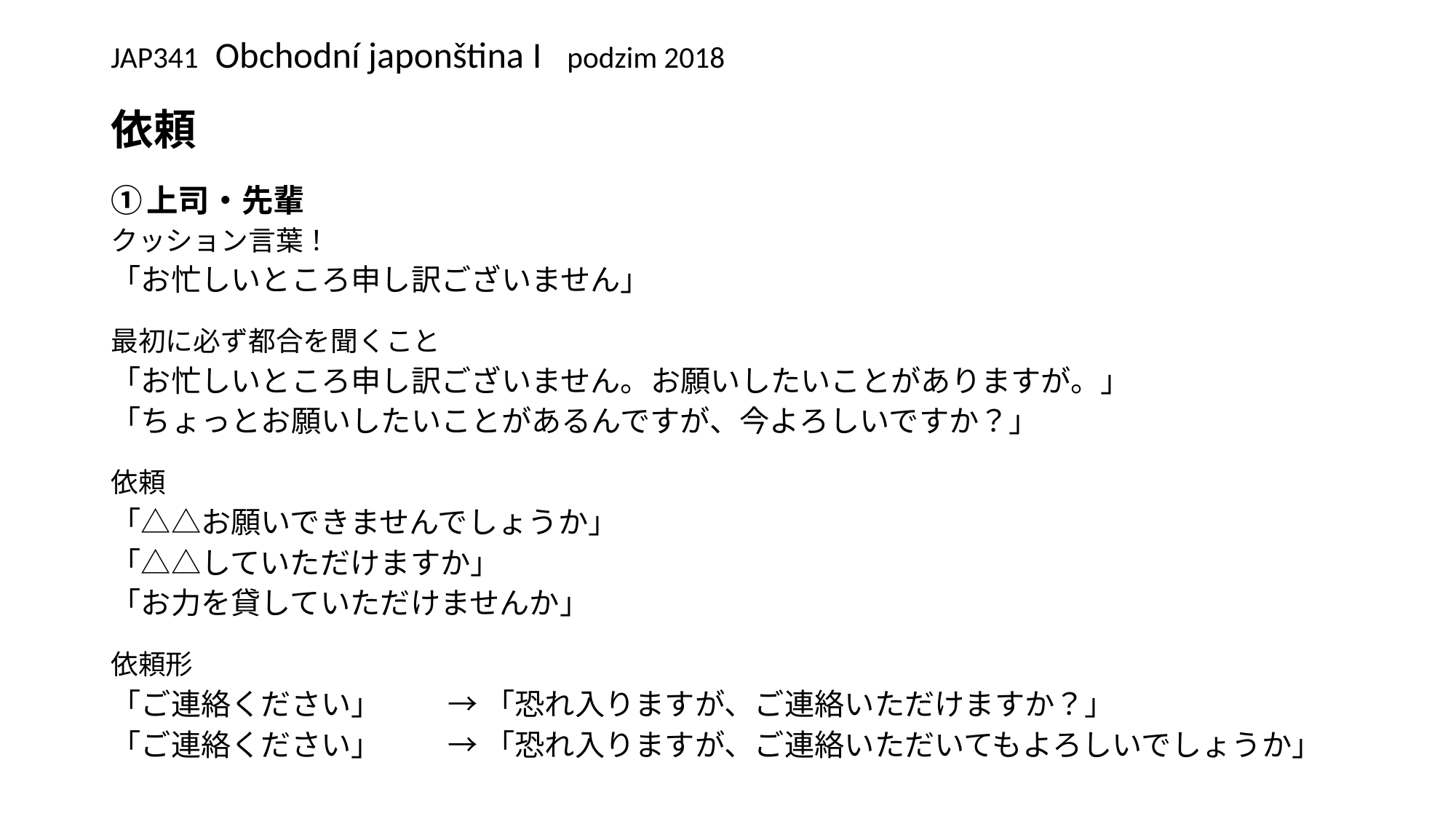

# JAP341  Obchodní japonština I   podzim 2018
依頼

①上司・先輩
クッション言葉！
「お忙しいところ申し訳ございません」

最初に必ず都合を聞くこと
「お忙しいところ申し訳ございません。お願いしたいことがありますが。」
「ちょっとお願いしたいことがあるんですが、今よろしいですか？」

依頼
「△△お願いできませんでしょうか」
「△△していただけますか」
「お力を貸していただけませんか」

依頼形
「ご連絡ください」　 　→ 「恐れ入りますが、ご連絡いただけますか？」
「ご連絡ください」　 　→ 「恐れ入りますが、ご連絡いただいてもよろしいでしょうか」